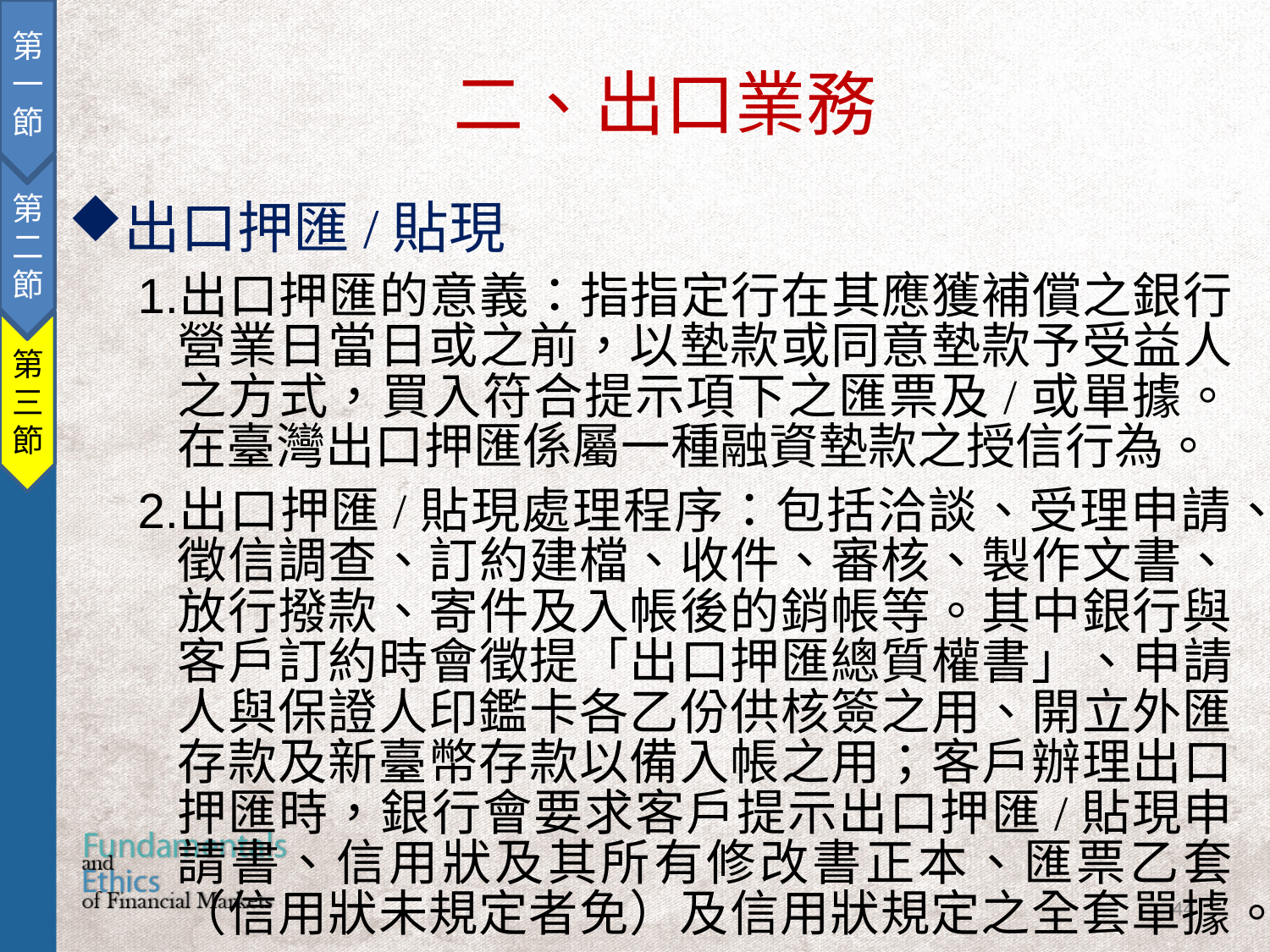

第一節
第二節
第三節
二、出口業務
出口押匯/貼現
出口押匯的意義：指指定行在其應獲補償之銀行營業日當日或之前，以墊款或同意墊款予受益人之方式，買入符合提示項下之匯票及/或單據。在臺灣出口押匯係屬一種融資墊款之授信行為。
出口押匯/貼現處理程序：包括洽談、受理申請、徵信調查、訂約建檔、收件、審核、製作文書、放行撥款、寄件及入帳後的銷帳等。其中銀行與客戶訂約時會徵提「出口押匯總質權書」、申請人與保證人印鑑卡各乙份供核簽之用、開立外匯存款及新臺幣存款以備入帳之用；客戶辦理出口押匯時，銀行會要求客戶提示出口押匯/貼現申請書、信用狀及其所有修改書正本、匯票乙套（信用狀未規定者免）及信用狀規定之全套單據。
44